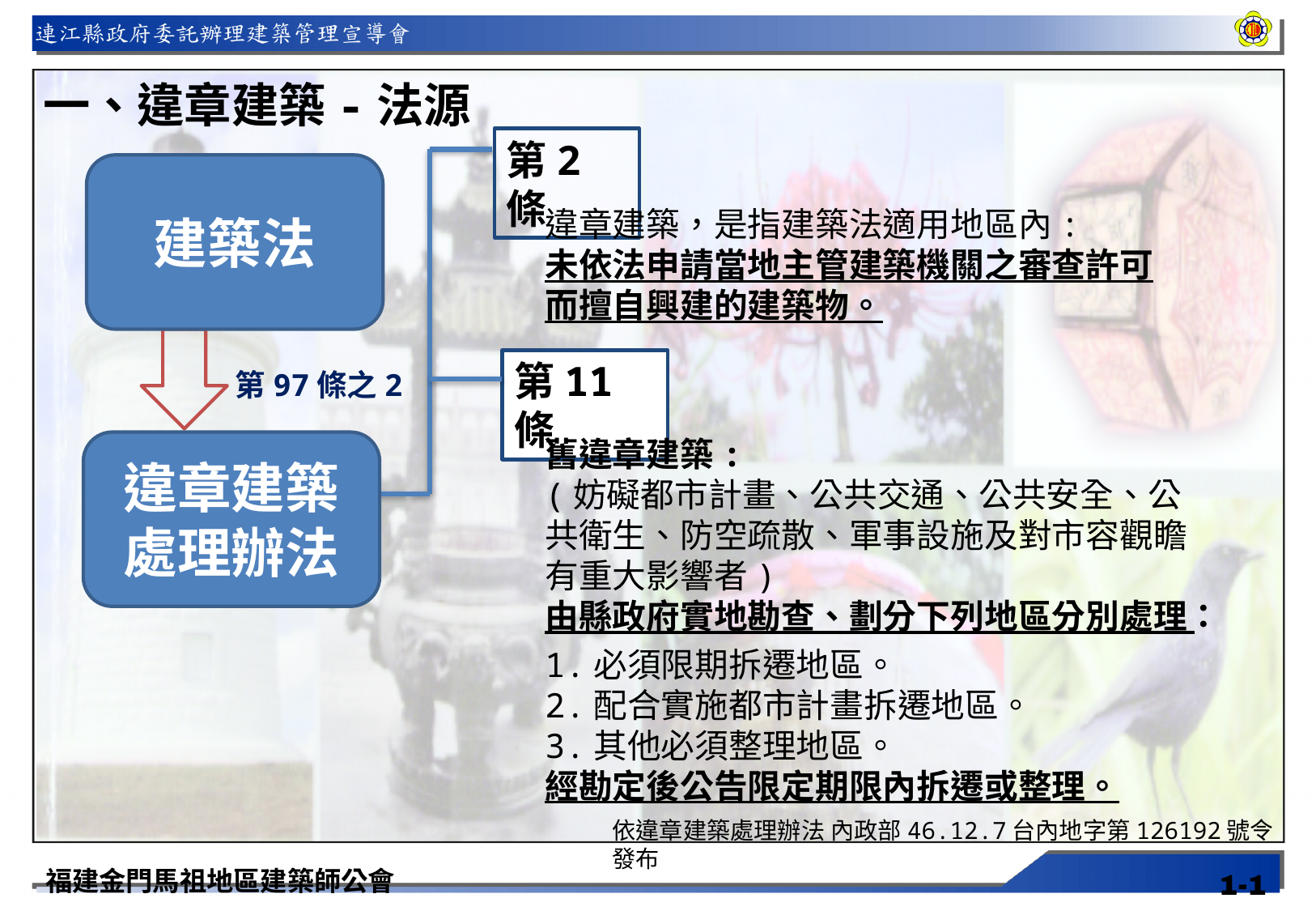

一、違章建築-法源
第2條

建築法
違章建築，是指建築法適用地區內:
未依法申請當地主管建築機關之審查許可
而擅自興建的建築物。

第11條
第97條之2

舊違章建築:
(妨礙都市計畫、公共交通、公共安全、公共衛生、防空疏散、軍事設施及對市容觀瞻有重大影響者)
由縣政府實地勘查、劃分下列地區分別處理：

違章建築
處理辦法
1.必須限期拆遷地區。
2.配合實施都市計畫拆遷地區。
3.其他必須整理地區。
經勘定後公告限定期限內拆遷或整理。
依違章建築處理辦法 內政部46.12.7台內地字第126192號令發布
福建金門馬祖地區建築師公會
1-1